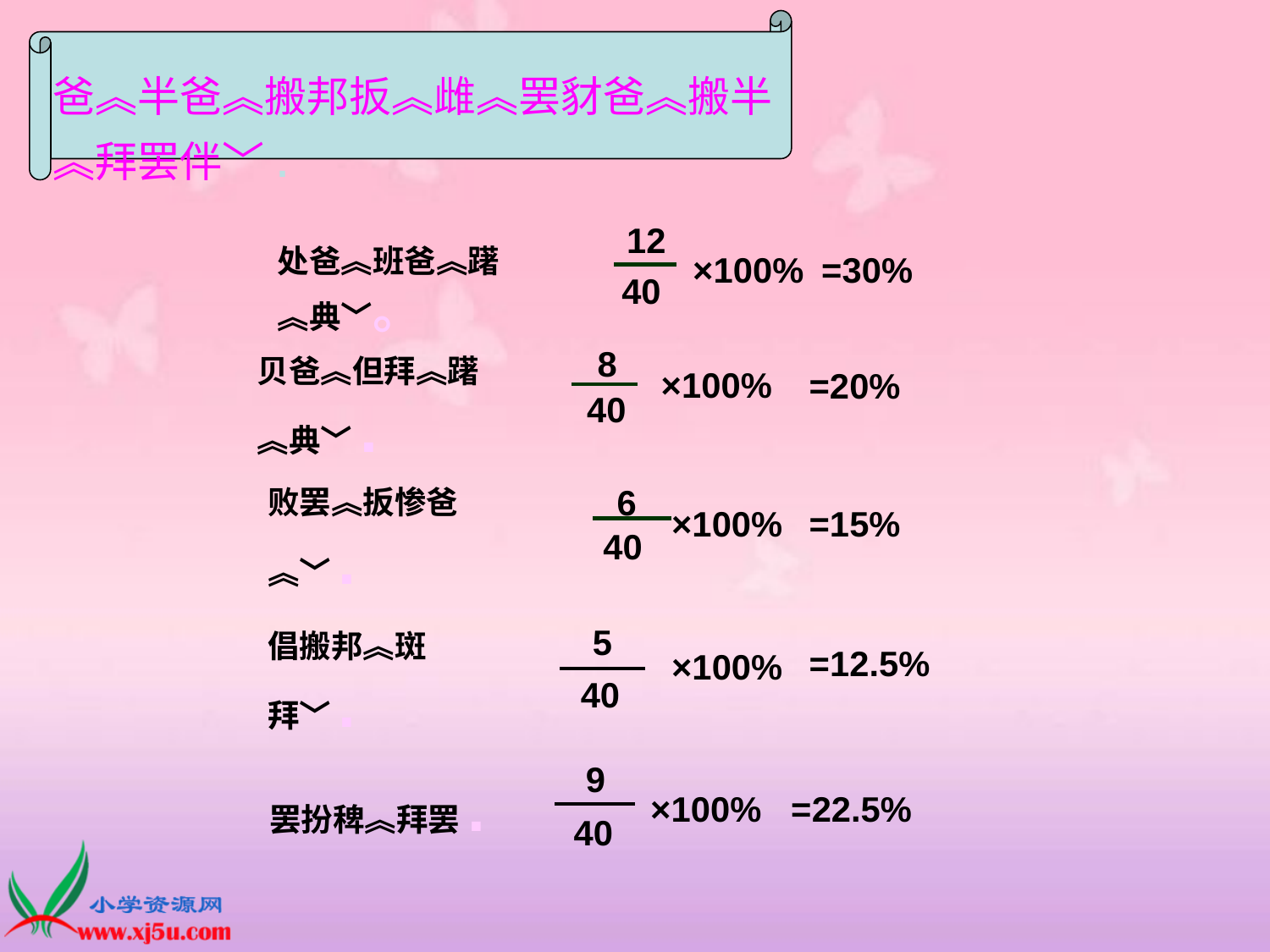

爸︽半爸︽搬邦扳︽雌︽罢豺爸︽搬半︽拜罢伴﹀.
12
处爸︽班爸︽躇︽典﹀。
×100%
=30%
40
|  |
| --- |
8
贝爸︽但拜︽躇︽典﹀.
×100%
=20%
40
|  |
| --- |
6
败罢︽扳惨爸︽﹀.
×100%
=15%
40
|  |
| --- |

5
倡搬邦︽斑拜﹀.
=12.5%
×100%
40
|  |
| --- |
9
罢扮稗︽拜罢.
×100%
=22.5%
|  |
| --- |
40